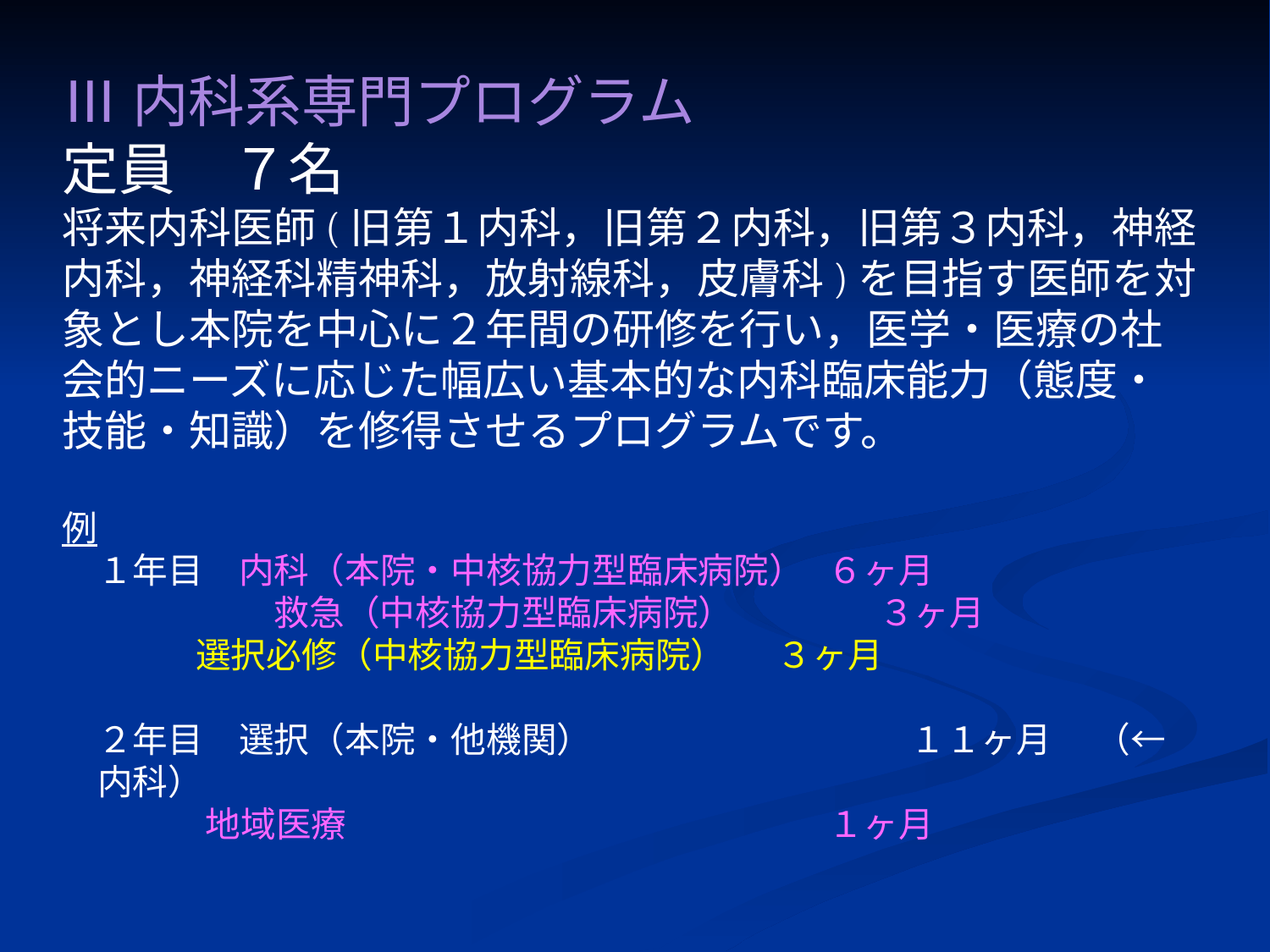

Ⅲ内科系専門プログラム
定員　７名
将来内科医師(旧第１内科，旧第２内科，旧第３内科，神経内科，神経科精神科，放射線科，皮膚科)を目指す医師を対象とし本院を中心に２年間の研修を行い，医学・医療の社会的ニーズに応じた幅広い基本的な内科臨床能力（態度・技能・知識）を修得させるプログラムです。

例
　１年目　内科（本院・中核協力型臨床病院）   ６ヶ月
　　　　　　救急（中核協力型臨床病院） 　　　    ３ヶ月
                選択必修（中核協力型臨床病院） 　 ３ヶ月

　２年目　選択（本院・他機関）　　　　　　　　　１１ヶ月　 （←　内科）
	 地域医療　　　	                                 １ヶ月